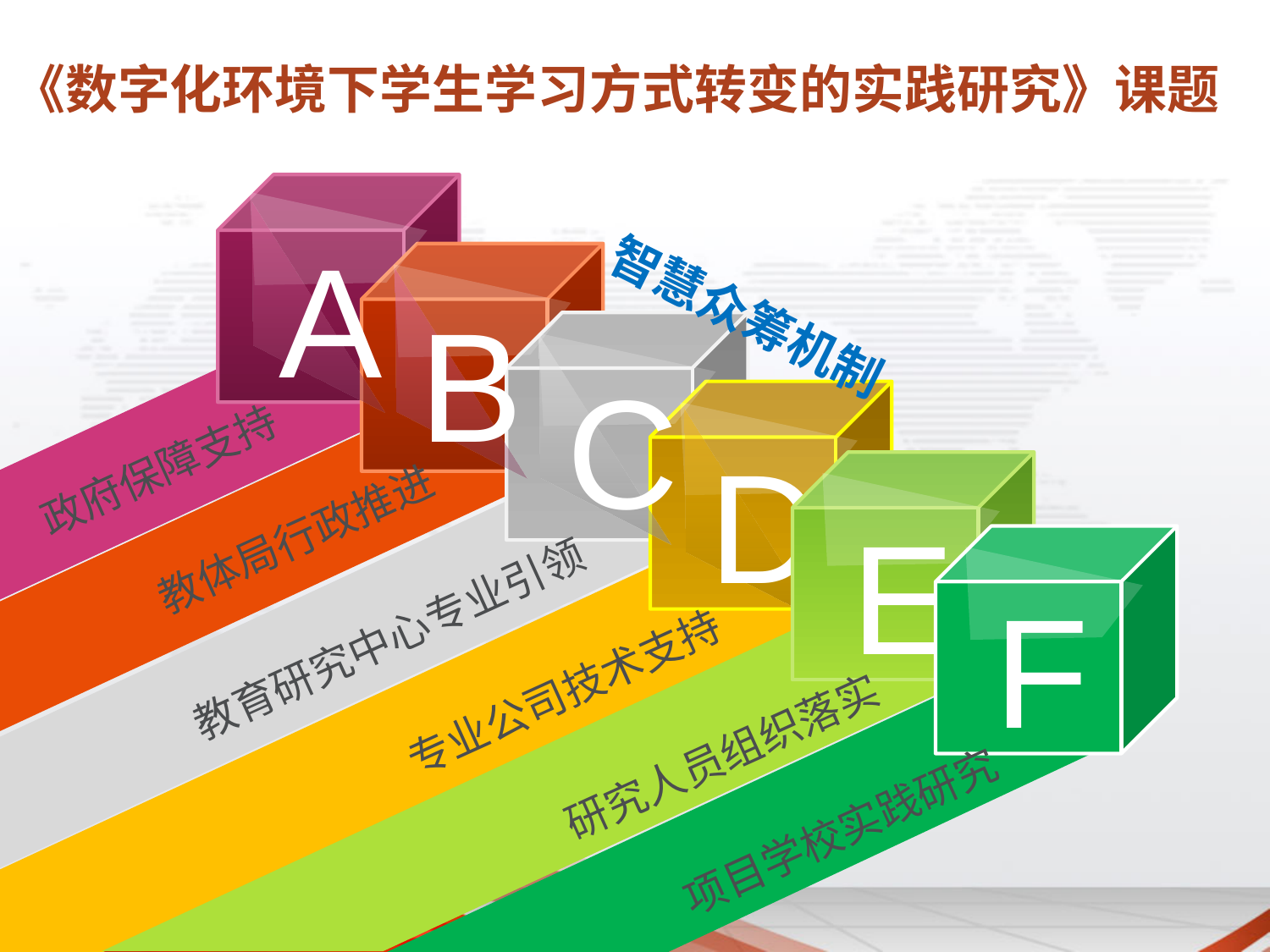

# 《数字化环境下学生学习方式转变的实践研究》课题

A
智慧众筹机制

B

C

政府保障支持

D
教体局行政推进

E

教育研究中心专业引领

F
专业公司技术支持
研究人员组织落实

项目学校实践研究